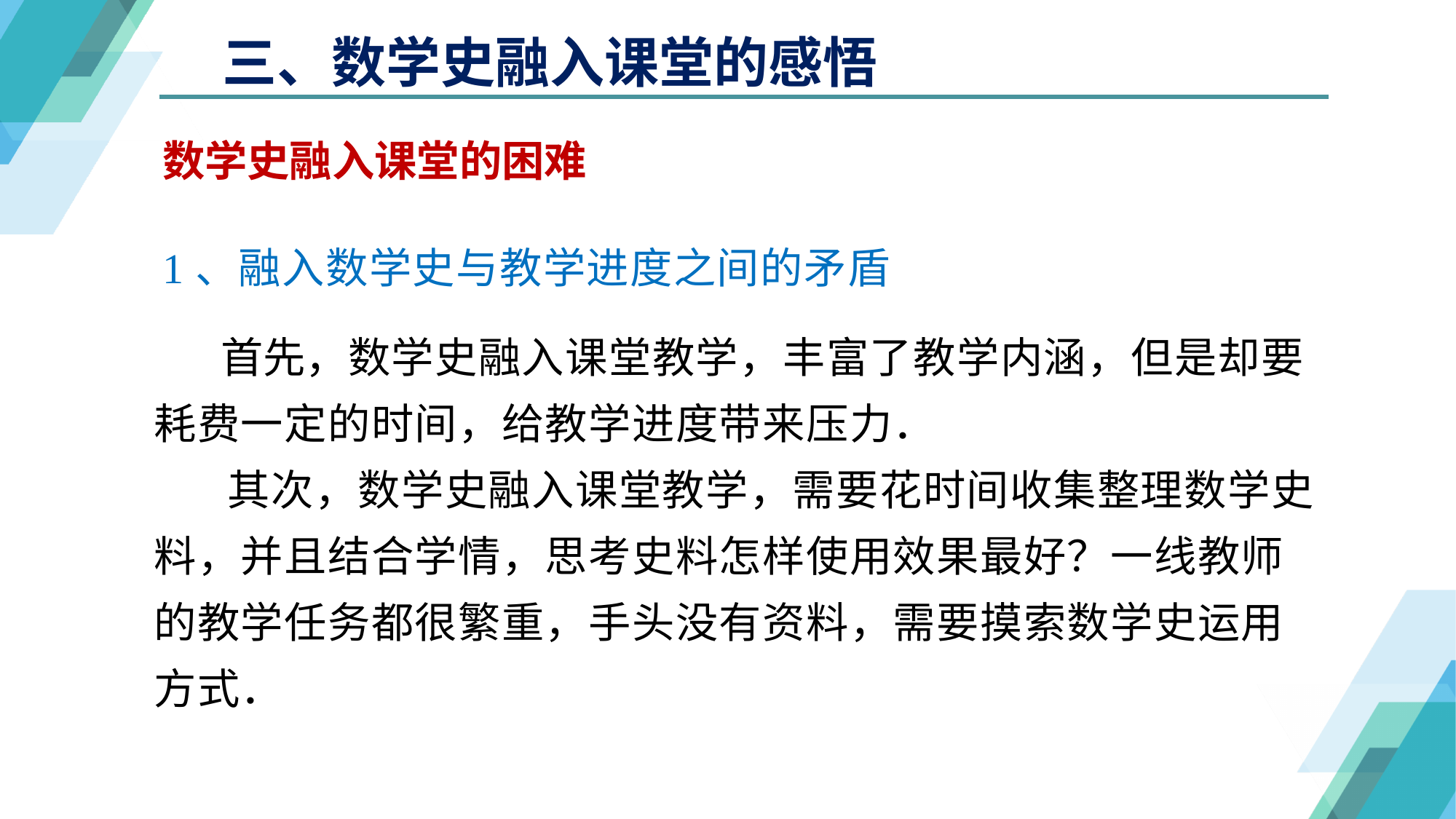

三、数学史融入课堂的感悟
数学史融入课堂的困难
1、融入数学史与教学进度之间的矛盾
      首先，数学史融入课堂教学，丰富了教学内涵，但是却要耗费一定的时间，给教学进度带来压力．
      其次，数学史融入课堂教学，需要花时间收集整理数学史料，并且结合学情，思考史料怎样使用效果最好？一线教师的教学任务都很繁重，手头没有资料，需要摸索数学史运用方式．